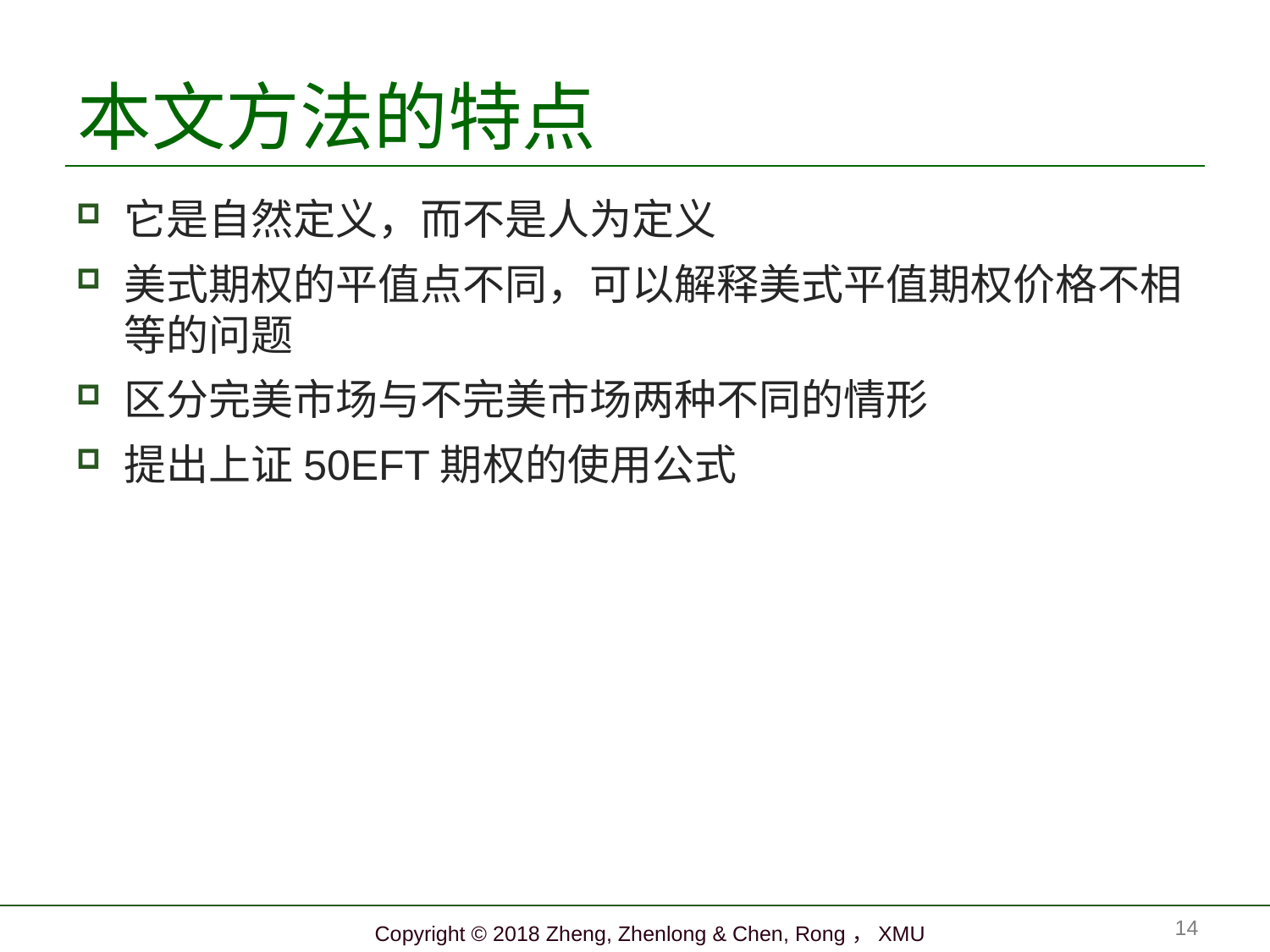

# 本文方法的特点
它是自然定义，而不是人为定义
美式期权的平值点不同，可以解释美式平值期权价格不相等的问题
区分完美市场与不完美市场两种不同的情形
提出上证50EFT期权的使用公式

14